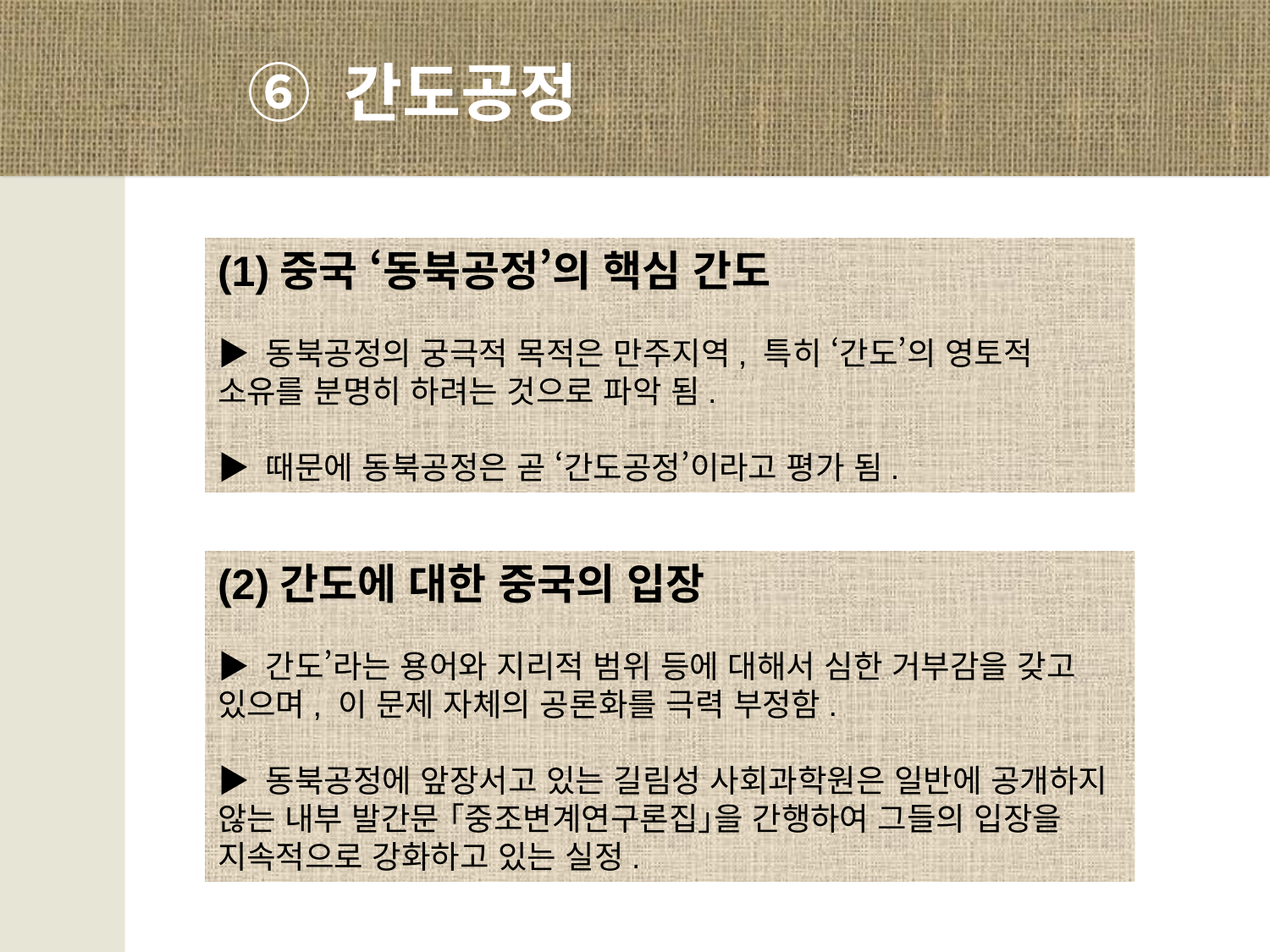

⑥ 간도공정
(1)중국 ‘동북공정’의 핵심 간도

▶ 동북공정의 궁극적 목적은 만주지역, 특히 ‘간도’의 영토적 소유를 분명히 하려는 것으로 파악 됨.

▶ 때문에 동북공정은 곧 ‘간도공정’이라고 평가 됨.

(2)간도에 대한 중국의 입장

▶ 간도’라는 용어와 지리적 범위 등에 대해서 심한 거부감을 갖고 있으며, 이 문제 자체의 공론화를 극력 부정함.

▶ 동북공정에 앞장서고 있는 길림성 사회과학원은 일반에 공개하지 않는 내부 발간문 ｢중조변계연구론집｣을 간행하여 그들의 입장을 지속적으로 강화하고 있는 실정.